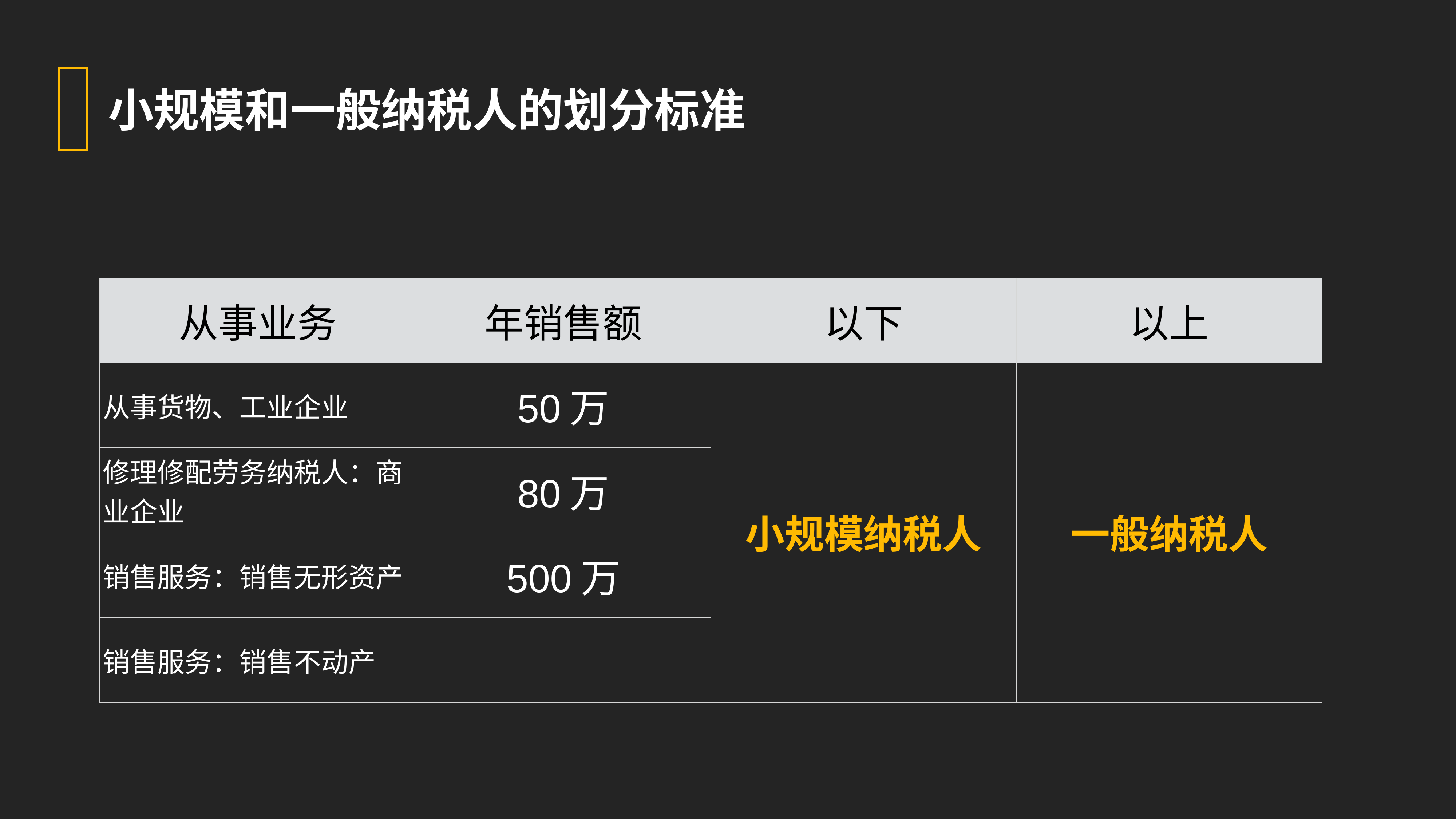

小规模和一般纳税人的划分标准
| 从事业务 | 年销售额 | 以下 | 以上 |
| --- | --- | --- | --- |
| 从事货物、工业企业 | 50万 | 小规模纳税人 | 一般纳税人 |
| 修理修配劳务纳税人：商业企业 | 80万 |  |  |
| 销售服务：销售无形资产 | 500万 |  |  |
| 销售服务：销售不动产 |  |  |  |